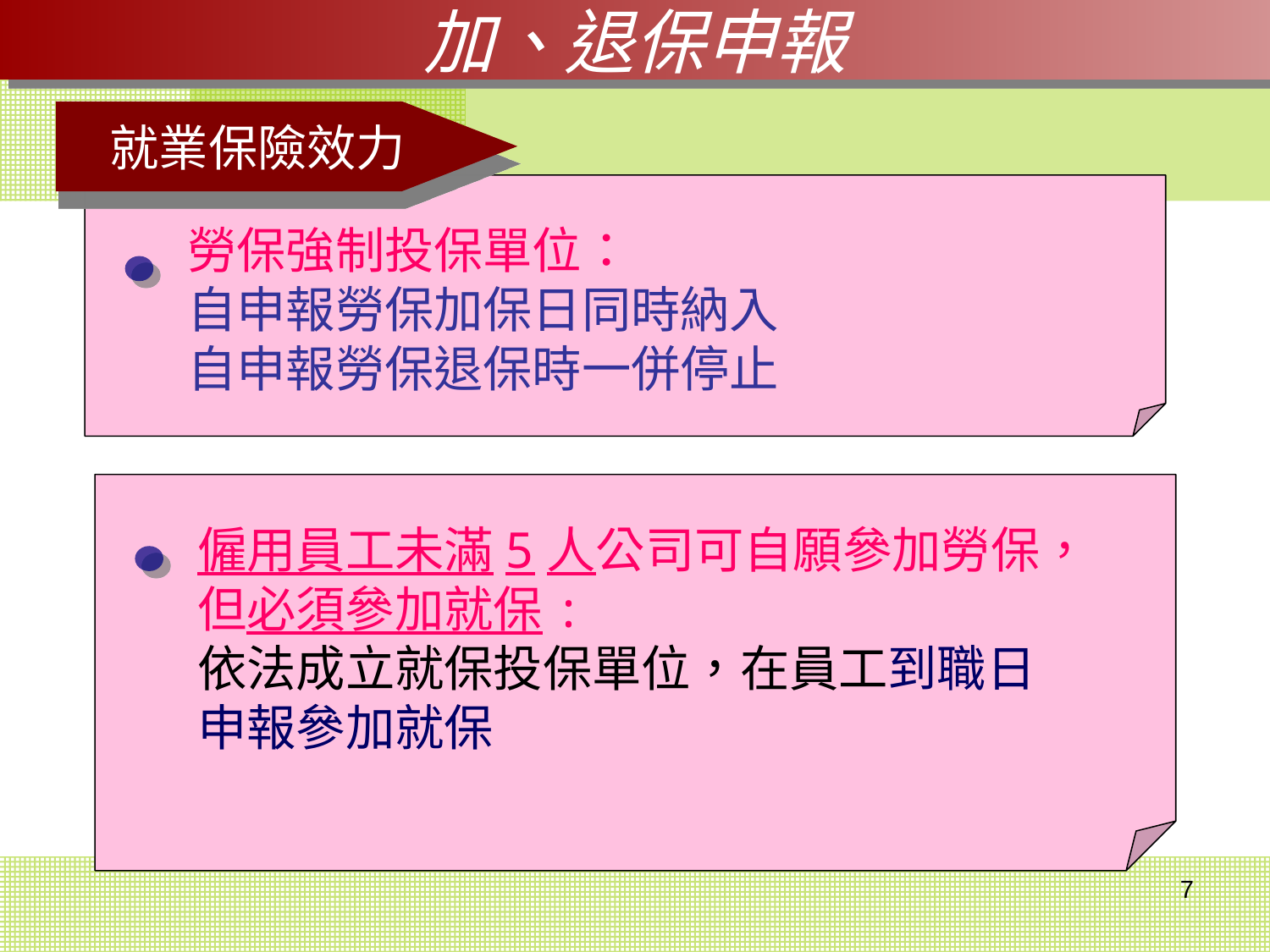

加、退保申報
就業保險效力

勞保強制投保單位：
自申報勞保加保日同時納入
自申報勞保退保時一併停止

僱用員工未滿5人公司可自願參加勞保，
但必須參加就保:
依法成立就保投保單位，在員工到職日
申報參加就保

7